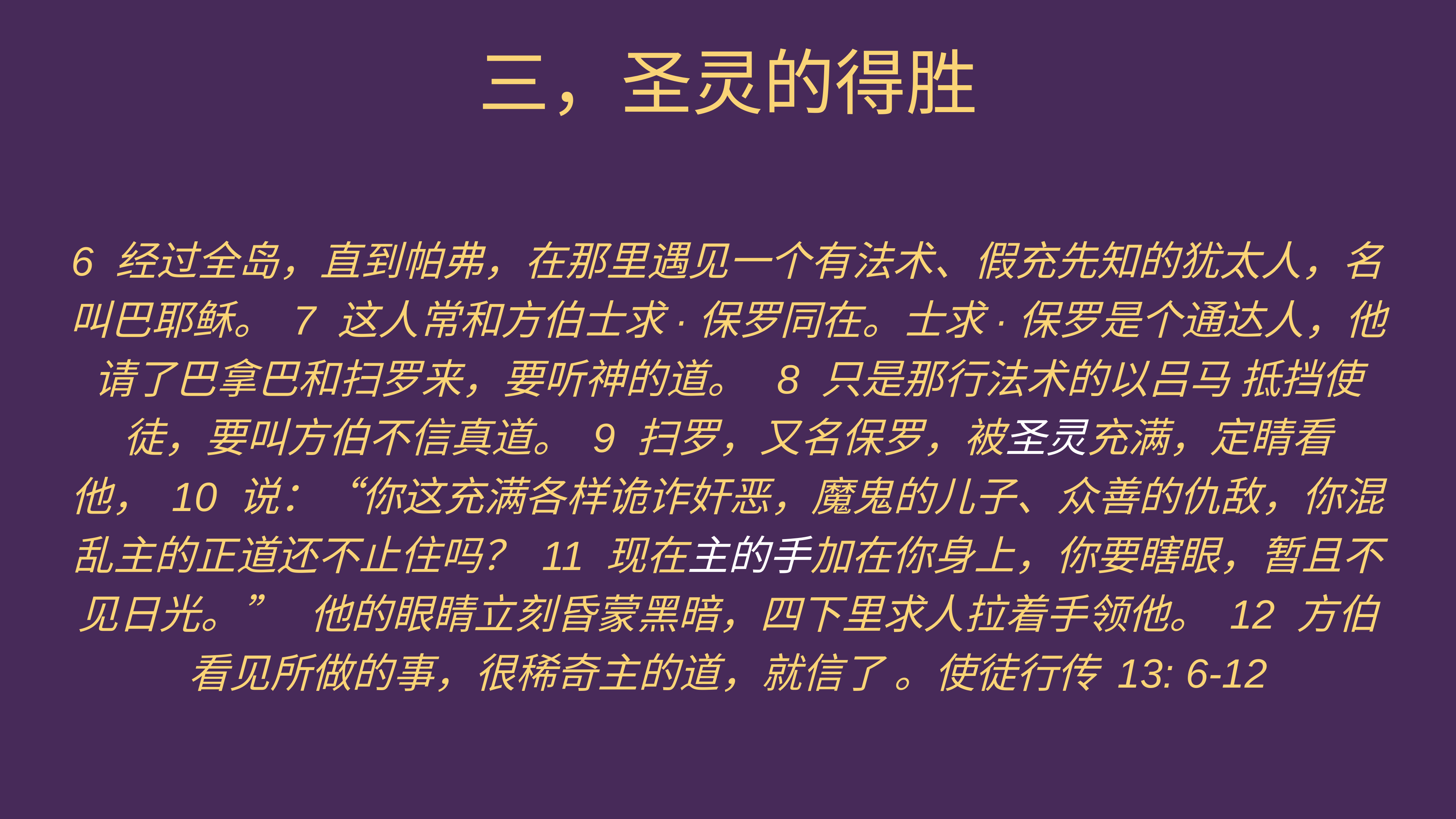

# 三，圣灵的得胜
6 经过全岛，直到帕弗，在那里遇见一个有法术、假充先知的犹太人，名叫巴耶稣。 7 这人常和方伯士求·保罗同在。士求·保罗是个通达人，他请了巴拿巴和扫罗来，要听神的道。  8 只是那行法术的以吕马 抵挡使徒，要叫方伯不信真道。 9 扫罗，又名保罗，被圣灵充满，定睛看他， 10 说：“你这充满各样诡诈奸恶，魔鬼的儿子、众善的仇敌，你混乱主的正道还不止住吗？ 11 现在主的手加在你身上，你要瞎眼，暂且不见日光。”   他的眼睛立刻昏蒙黑暗，四下里求人拉着手领他。 12 方伯看见所做的事，很稀奇主的道，就信了 。使徒行传 13: 6-12